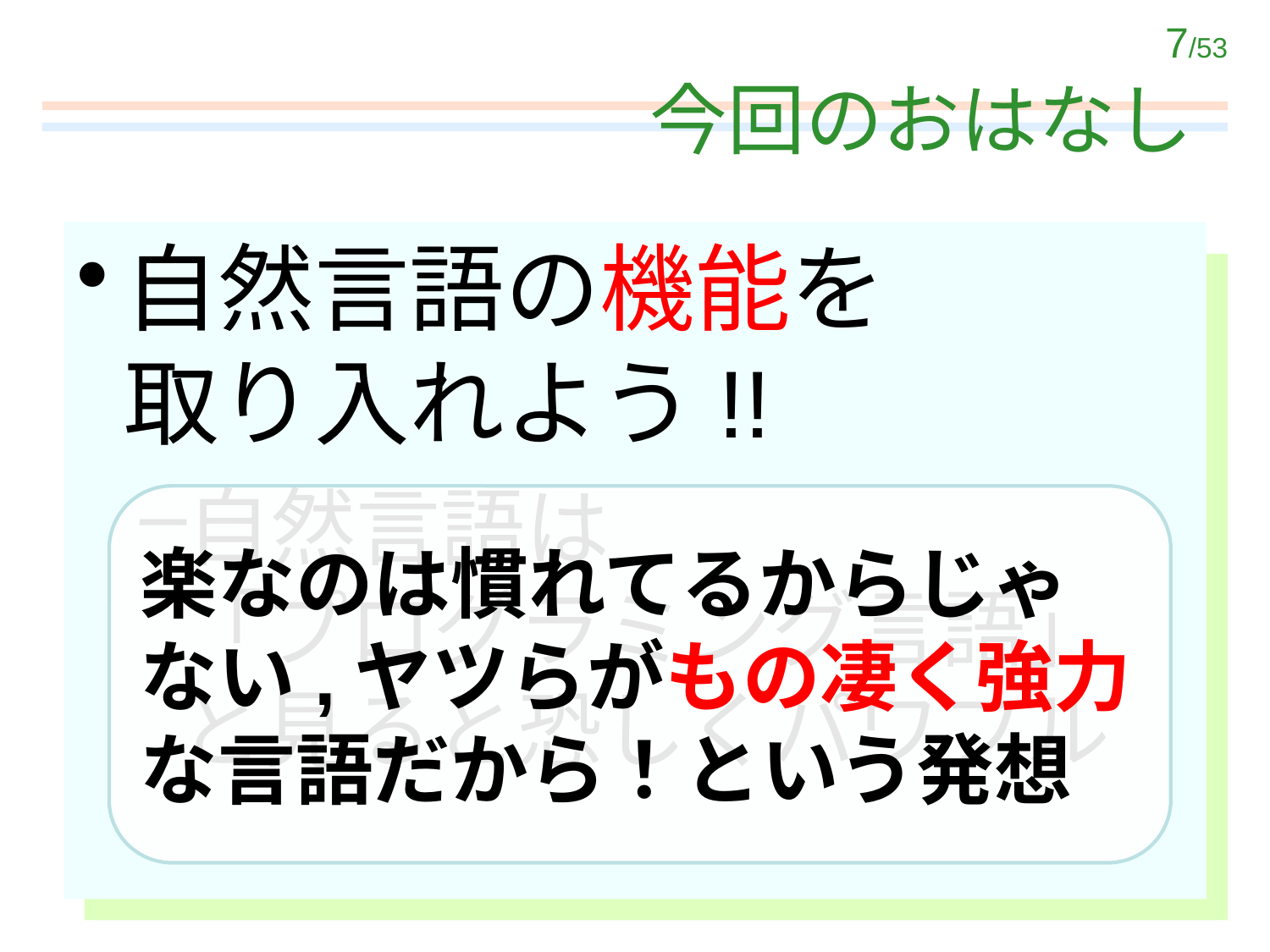

# 今回のおはなし
自然言語の機能を
取り入れよう!!
自然言語は
「プログラミング言語」
と見ると恐しくパワフル
楽なのは慣れてるからじゃない,ヤツらがもの凄く強力な言語だから！という発想